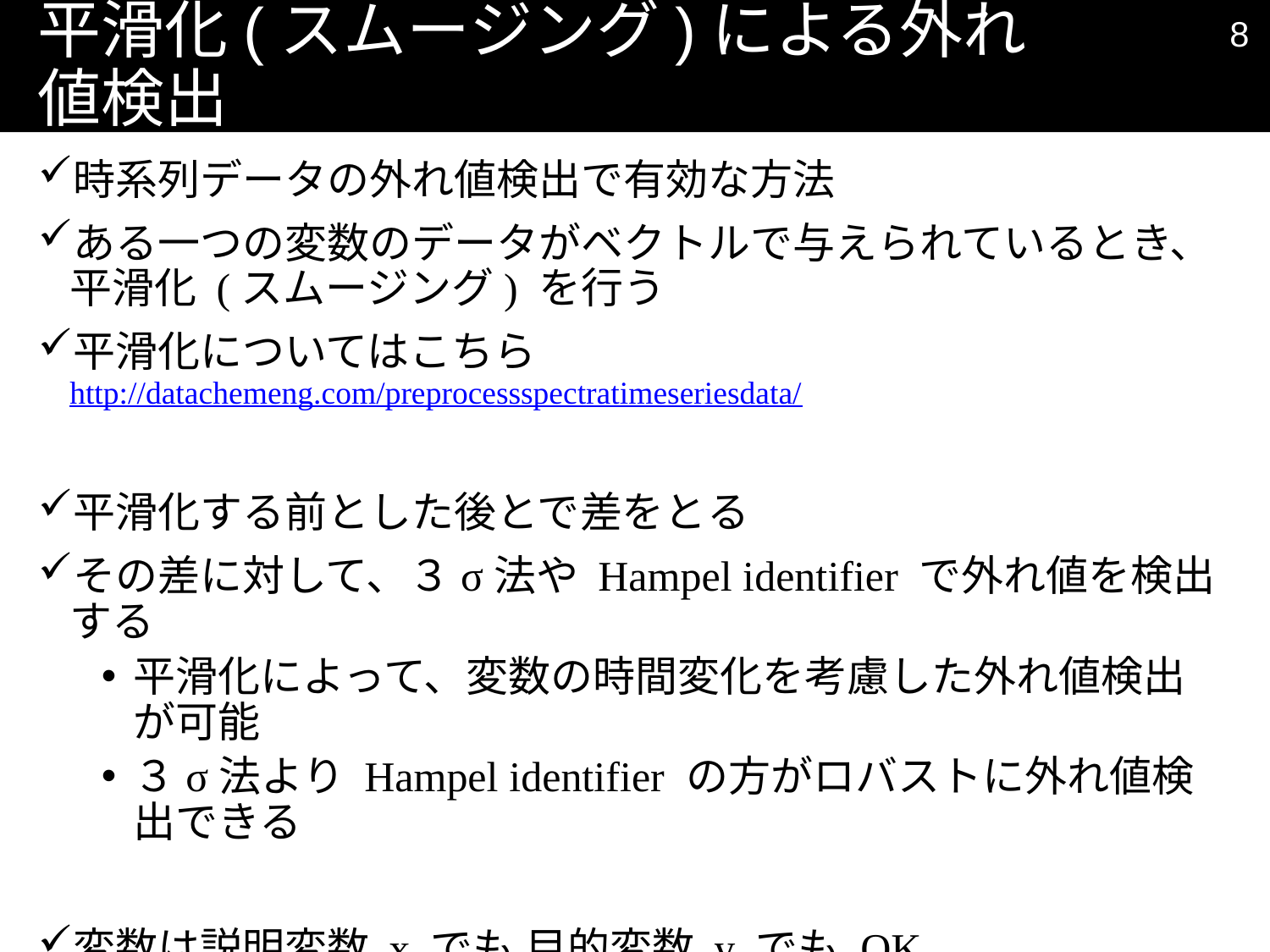

8
# 平滑化(スムージング)による外れ値検出
時系列データの外れ値検出で有効な方法
ある一つの変数のデータがベクトルで与えられているとき、
平滑化 (スムージング) を行う
平滑化についてはこちら http://datachemeng.com/preprocessspectratimeseriesdata/

平滑化する前とした後とで差をとる
その差に対して、３σ法や Hampel identifier で外れ値を検出する
平滑化によって、変数の時間変化を考慮した外れ値検出が可能
３σ法より Hampel identifier の方がロバストに外れ値検出できる

変数は説明変数 x でも 目的変数 y でも OK